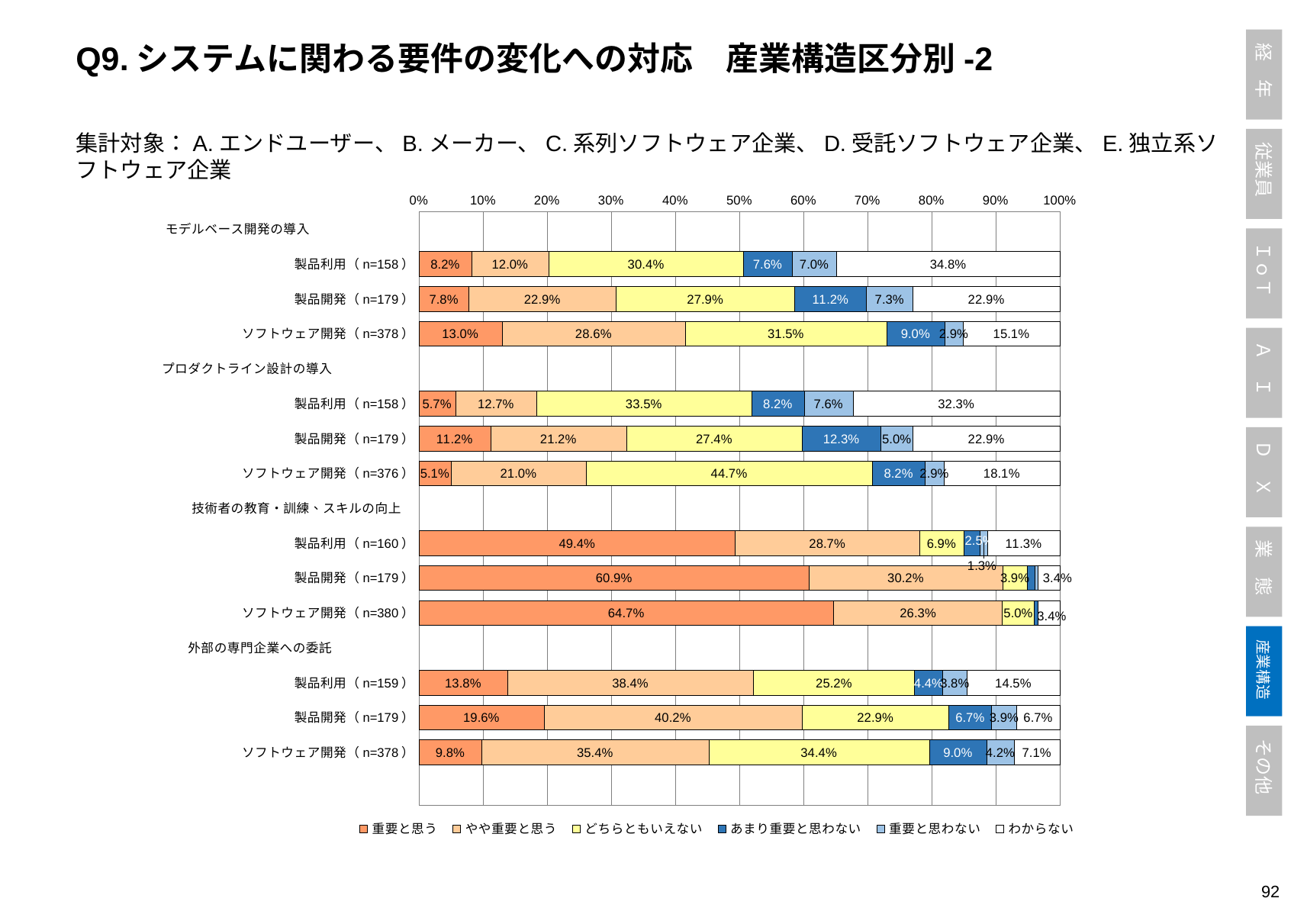

Q9.システムに関わる要件の変化への対応　産業構造区分別-2
集計対象：A.エンドユーザー、B.メーカー、C.系列ソフトウェア企業、D.受託ソフトウェア企業、E.独立系ソフトウェア企業

### Chart

| Category | 重要と思う | やや重要と思う | どちらともいえない | あまり重要と思わない | 重要と思わない | わからない |
|---|---|---|---|---|---|---|
| モデルベース開発の導入　　　　　　　　 | None | None | None | None | None | None |
| 製品利用（n=158） | 0.08227848101265822 | 0.12025316455696203 | 0.3037974683544304 | 0.0759493670886076 | 0.06962025316455696 | 0.34810126582278483 |
| 製品開発（n=179） | 0.0782122905027933 | 0.22905027932960895 | 0.27932960893854747 | 0.11173184357541899 | 0.07262569832402235 | 0.22905027932960895 |
| ソフトウェア開発（n=378） | 0.12962962962962962 | 0.2857142857142857 | 0.3148148148148148 | 0.08994708994708994 | 0.0291005291005291 | 0.15079365079365079 |
| プロダクトライン設計の導入 　　　　　　 | None | None | None | None | None | None |
| 製品利用（n=158） | 0.056962025316455694 | 0.12658227848101267 | 0.33544303797468356 | 0.08227848101265822 | 0.0759493670886076 | 0.3227848101265823 |
| 製品開発（n=179） | 0.11173184357541899 | 0.2122905027932961 | 0.2737430167597765 | 0.12290502793296089 | 0.05027932960893855 | 0.22905027932960895 |
| ソフトウェア開発（n=376） | 0.05053191489361702 | 0.21010638297872342 | 0.44680851063829785 | 0.08244680851063829 | 0.02925531914893617 | 0.18085106382978725 |
| 技術者の教育・訓練、スキルの向上　 | None | None | None | None | None | None |
| 製品利用（n=160） | 0.49375 | 0.2875 | 0.06875 | 0.025 | 0.0125 | 0.1125 |
| 製品開発（n=179） | 0.6089385474860335 | 0.3016759776536313 | 0.03910614525139665 | 0.0111731843575419 | 0.00558659217877095 | 0.0335195530726257 |
| ソフトウェア開発（n=380） | 0.6473684210526316 | 0.2631578947368421 | 0.05 | 0.005263157894736842 | 0.0 | 0.034210526315789476 |
| 外部の専門企業への委託 　　　　　　 | None | None | None | None | None | None |
| 製品利用（n=159） | 0.13836477987421383 | 0.3836477987421384 | 0.25157232704402516 | 0.0440251572327044 | 0.03773584905660377 | 0.14465408805031446 |
| 製品開発（n=179） | 0.19553072625698323 | 0.4022346368715084 | 0.22905027932960895 | 0.0670391061452514 | 0.03910614525139665 | 0.0670391061452514 |
| ソフトウェア開発（n=378） | 0.09788359788359788 | 0.3544973544973545 | 0.3439153439153439 | 0.08994708994708994 | 0.042328042328042326 | 0.07142857142857142 |
92